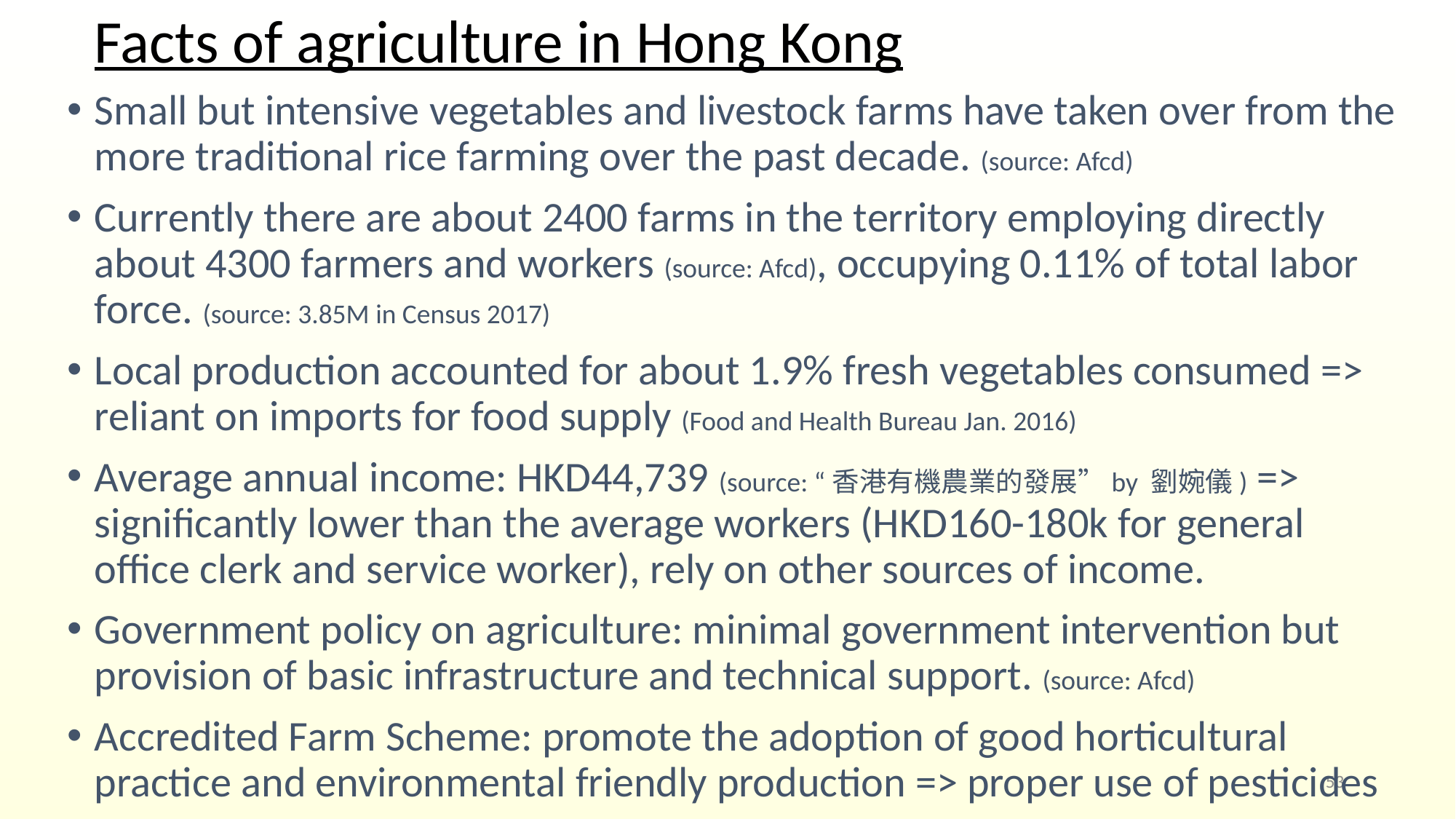

# Facts of agriculture in Hong Kong
Small but intensive vegetables and livestock farms have taken over from the more traditional rice farming over the past decade. (source: Afcd)
Currently there are about 2400 farms in the territory employing directly about 4300 farmers and workers (source: Afcd), occupying 0.11% of total labor force. (source: 3.85M in Census 2017)
Local production accounted for about 1.9% fresh vegetables consumed => reliant on imports for food supply (Food and Health Bureau Jan. 2016)
Average annual income: HKD44,739 (source: “香港有機農業的發展”by 劉婉儀) => significantly lower than the average workers (HKD160-180k for general office clerk and service worker), rely on other sources of income.
Government policy on agriculture: minimal government intervention but provision of basic infrastructure and technical support. (source: Afcd)
Accredited Farm Scheme: promote the adoption of good horticultural practice and environmental friendly production => proper use of pesticides
53